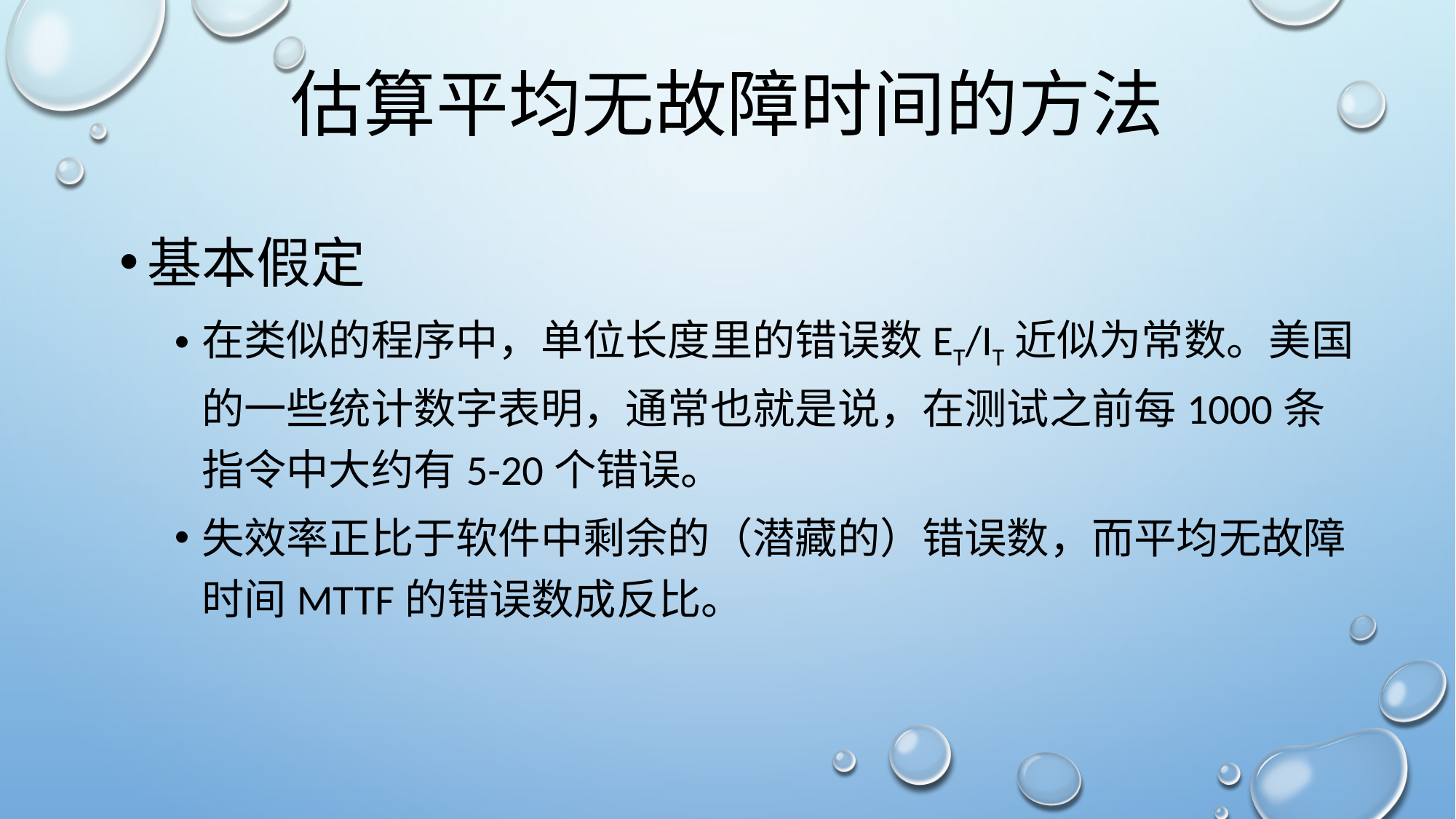

# 估算平均无故障时间的方法
基本假定
在类似的程序中，单位长度里的错误数ET/IT近似为常数。美国的一些统计数字表明，通常也就是说，在测试之前每1000条指令中大约有5-20个错误。
失效率正比于软件中剩余的（潜藏的）错误数，而平均无故障时间MTTF的错误数成反比。